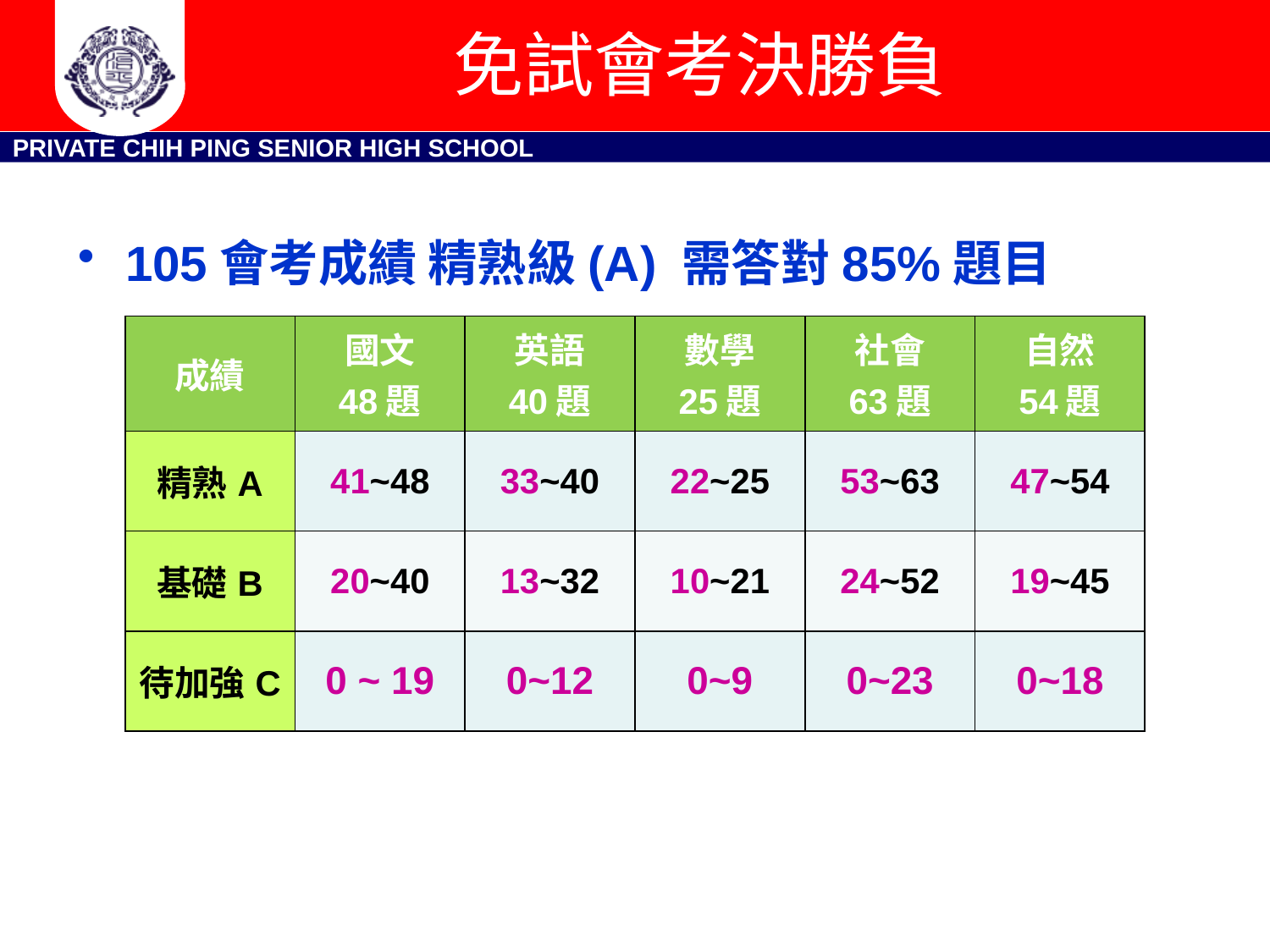

# 免試會考決勝負
105會考成績 精熟級(A) 需答對85%題目
| 成績 | 國文 48題 | 英語 40題 | 數學 25題 | 社會 63題 | 自然 54題 |
| --- | --- | --- | --- | --- | --- |
| 精熟A | 41~48 | 33~40 | 22~25 | 53~63 | 47~54 |
| 基礎B | 20~40 | 13~32 | 10~21 | 24~52 | 19~45 |
| 待加強C | 0 ~ 19 | 0~12 | 0~9 | 0~23 | 0~18 |